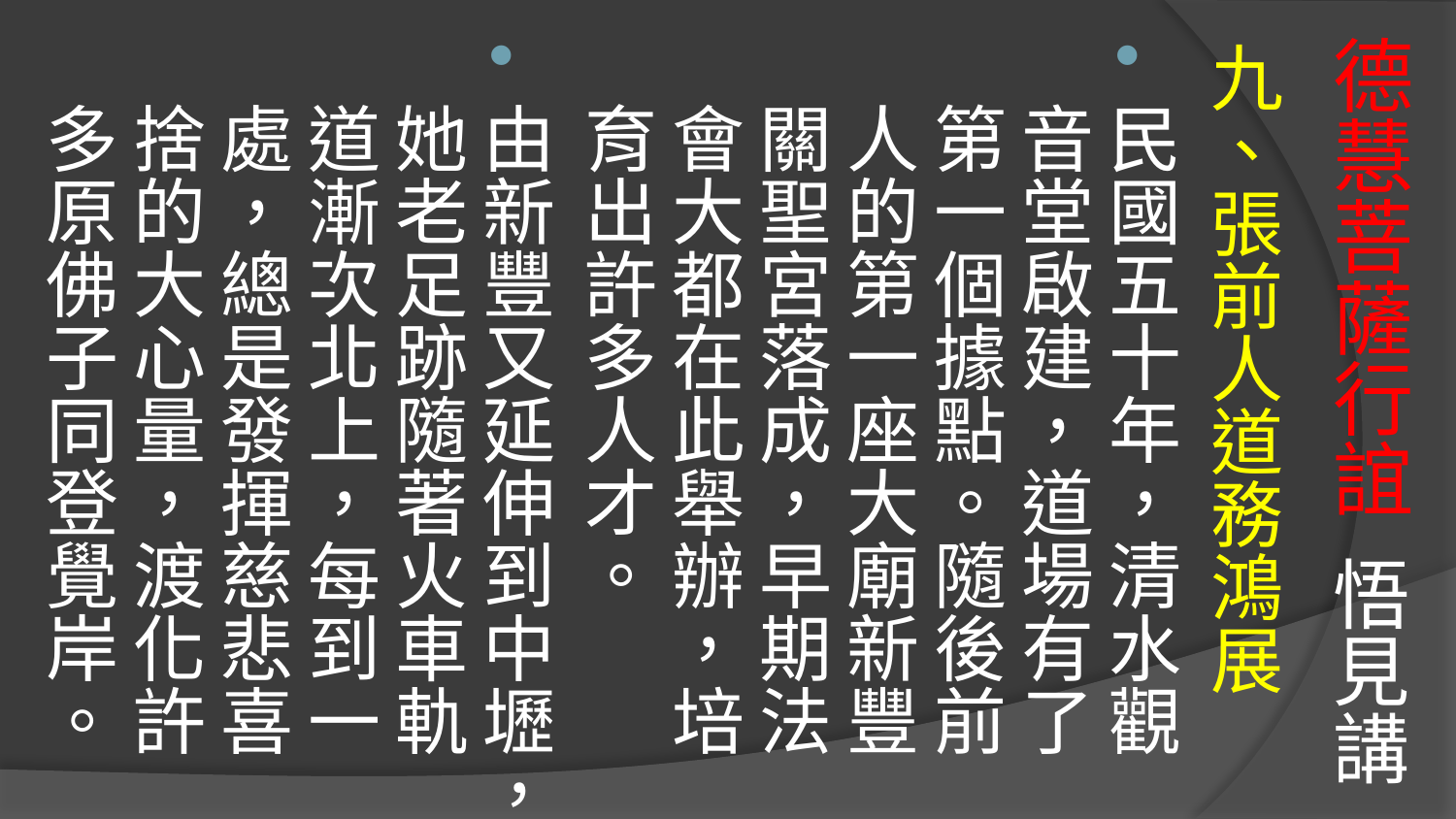

九、張前人道務鴻展
民國五十年，清水觀音堂啟建，道場有了第一個據點。隨後前人的第一座大廟新豐關聖宮落成，早期法會大都在此舉辦，培育出許多人才。
由新豐又延伸到中壢，她老足跡隨著火車軌道漸次北上，每到一處，總是發揮慈悲喜捨的大心量，渡化許多原佛子同登覺岸。
# 德慧菩薩行誼  悟見講